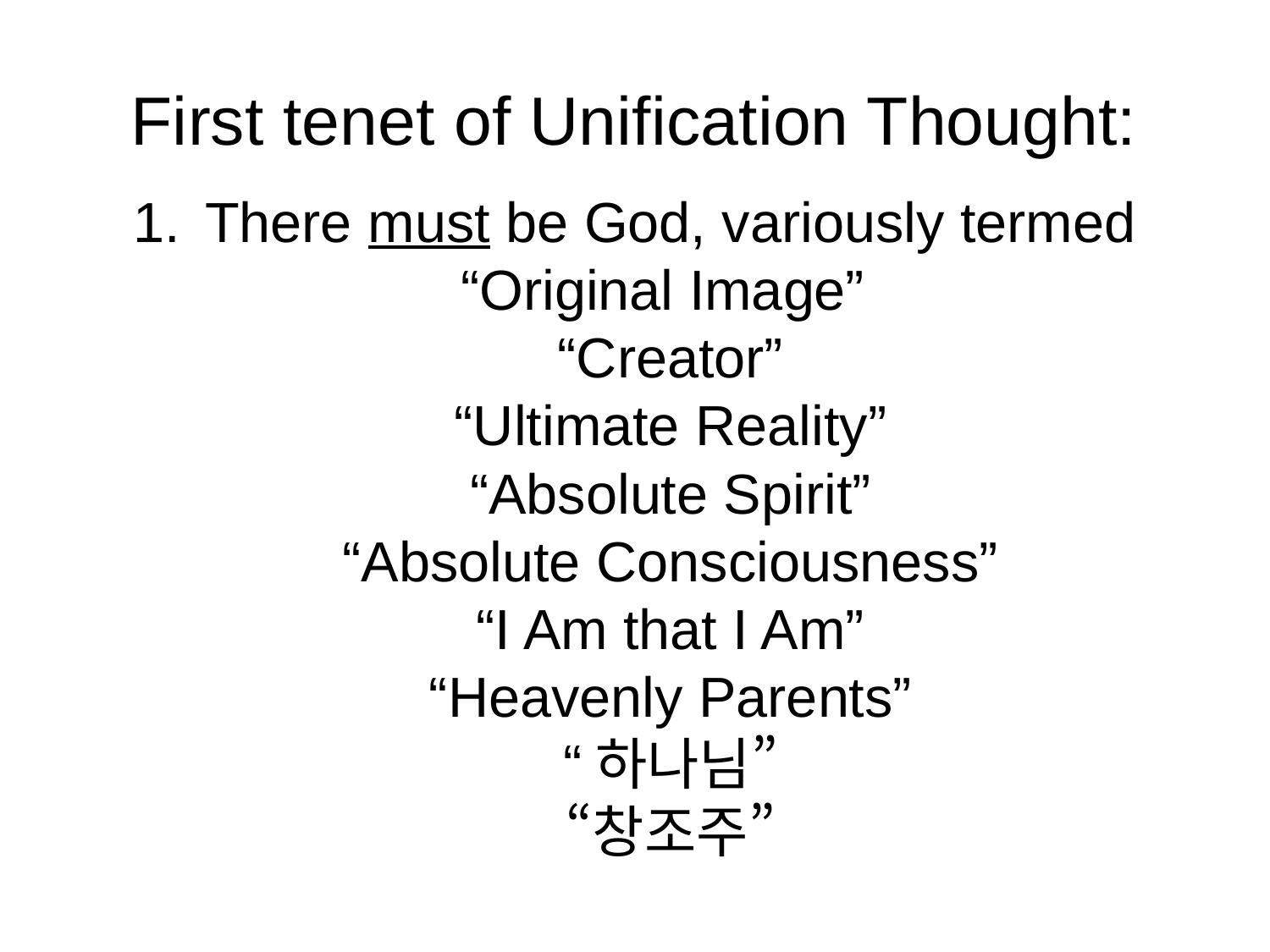

# First tenet of Unification Thought:
There must be God, variously termed
“Original Image”
“Creator”
“Ultimate Reality”
“Absolute Spirit”
“Absolute Consciousness”
“I Am that I Am”
“Heavenly Parents”
“하나님”
“창조주”